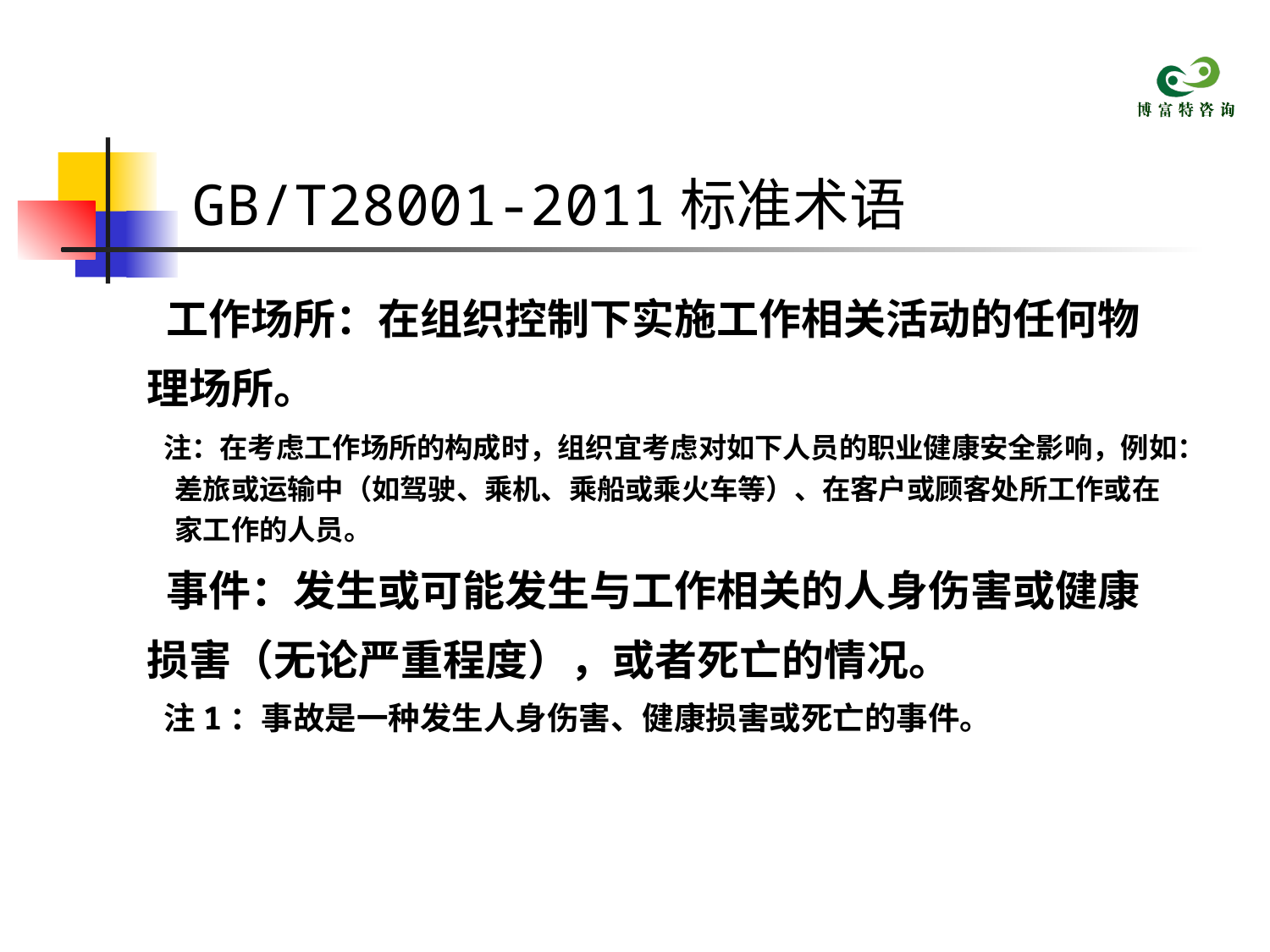

# GB/T28001-2011标准术语
   工作场所：在组织控制下实施工作相关活动的任何物
 理场所。
    注：在考虑工作场所的构成时，组织宜考虑对如下人员的职业健康安全影响，例如：差旅或运输中（如驾驶、乘机、乘船或乘火车等）、在客户或顾客处所工作或在家工作的人员。
   事件：发生或可能发生与工作相关的人身伤害或健康
 损害（无论严重程度），或者死亡的情况。
    注1：事故是一种发生人身伤害、健康损害或死亡的事件。

17